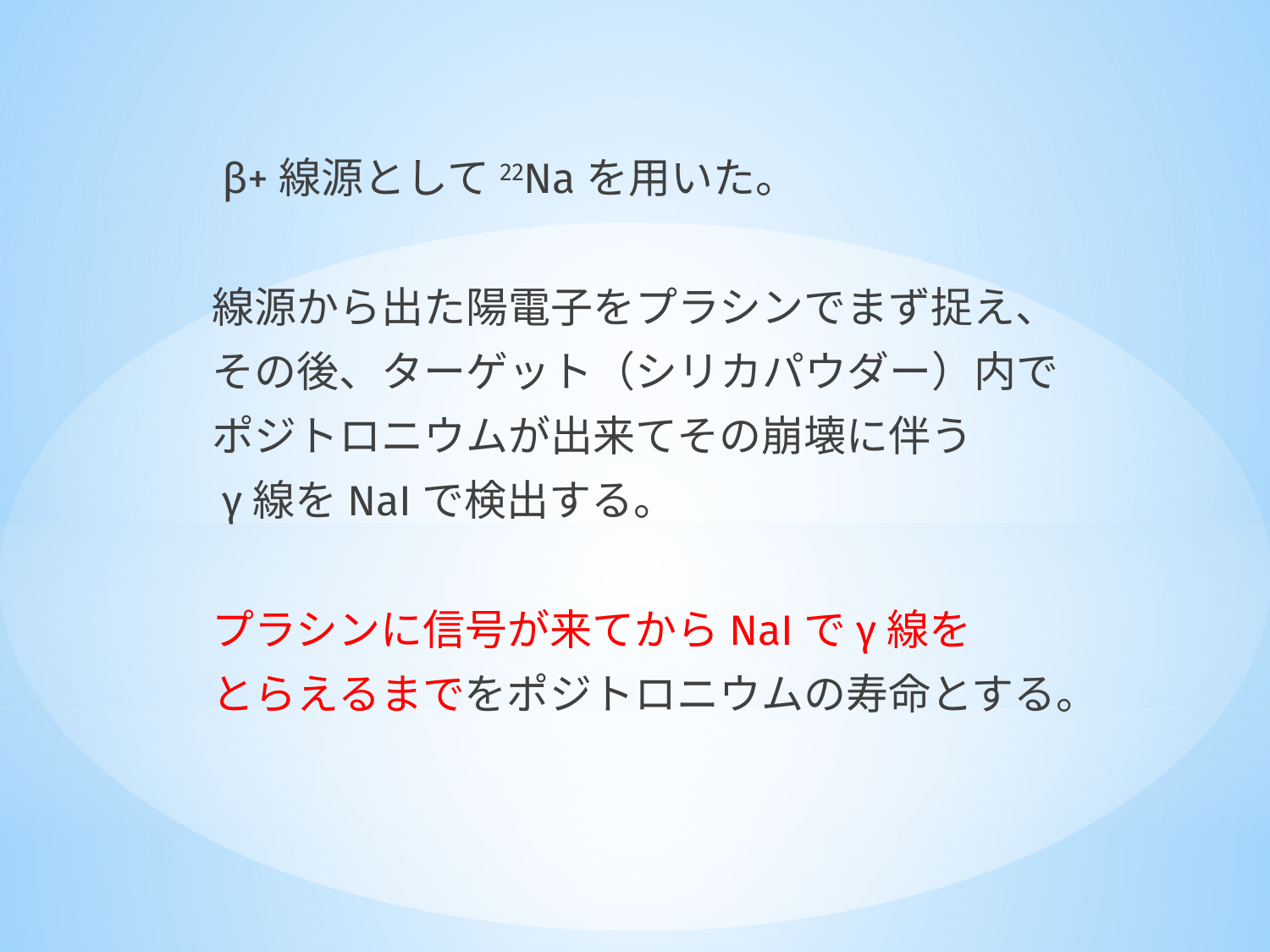

β+線源として22Naを用いた。

　線源から出た陽電子をプラシンでまず捉え、
　その後、ターゲット（シリカパウダー）内で
　ポジトロニウムが出来てその崩壊に伴う
　γ線をNaIで検出する。

　プラシンに信号が来てからNaIでγ線を
　とらえるまでをポジトロニウムの寿命とする。